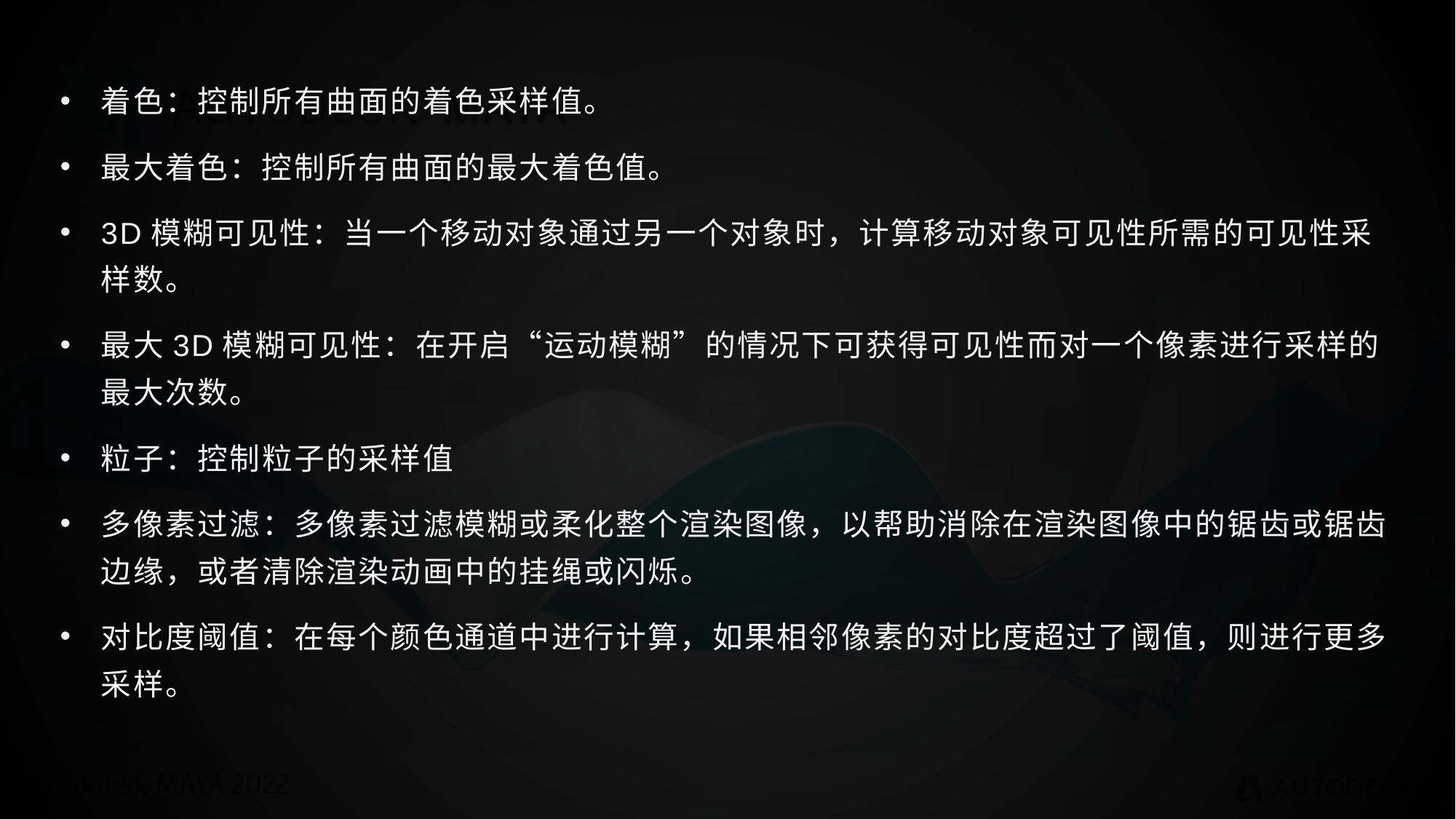

着色：控制所有曲面的着色采样值。
最大着色：控制所有曲面的最大着色值。
3D模糊可见性：当一个移动对象通过另一个对象时，计算移动对象可见性所需的可见性采样数。
最大3D模糊可见性：在开启“运动模糊”的情况下可获得可见性而对一个像素进行采样的最大次数。
粒子：控制粒子的采样值
多像素过滤：多像素过滤模糊或柔化整个渲染图像，以帮助消除在渲染图像中的锯齿或锯齿边缘，或者清除渲染动画中的挂绳或闪烁。
对比度阈值：在每个颜色通道中进行计算，如果相邻像素的对比度超过了阈值，则进行更多采样。